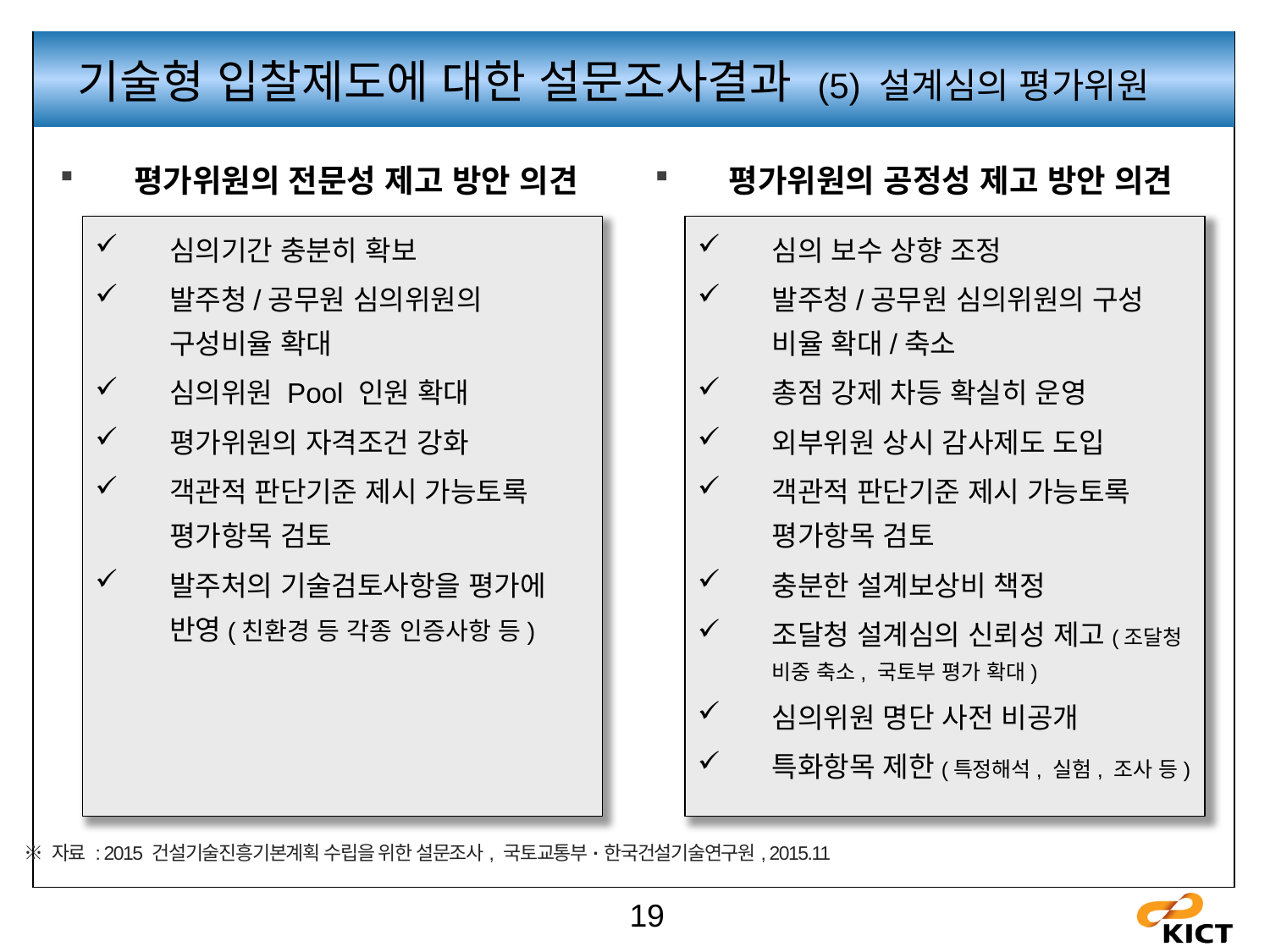

기술형 입찰제도에 대한 설문조사결과 (5) 설계심의 평가위원
평가위원의 전문성 제고 방안 의견
평가위원의 공정성 제고 방안 의견
심의기간 충분히 확보
발주청/공무원 심의위원의 구성비율 확대
심의위원 Pool 인원 확대
평가위원의 자격조건 강화
객관적 판단기준 제시 가능토록 평가항목 검토
발주처의 기술검토사항을 평가에 반영(친환경 등 각종 인증사항 등)
심의 보수 상향 조정
발주청/공무원 심의위원의 구성 비율 확대/축소
총점 강제 차등 확실히 운영
외부위원 상시 감사제도 도입
객관적 판단기준 제시 가능토록 평가항목 검토
충분한 설계보상비 책정
조달청 설계심의 신뢰성 제고(조달청 비중 축소, 국토부 평가 확대)
심의위원 명단 사전 비공개
특화항목 제한(특정해석, 실험, 조사 등)
※ 자료 : 2015 건설기술진흥기본계획 수립을 위한 설문조사, 국토교통부·한국건설기술연구원, 2015.11
19